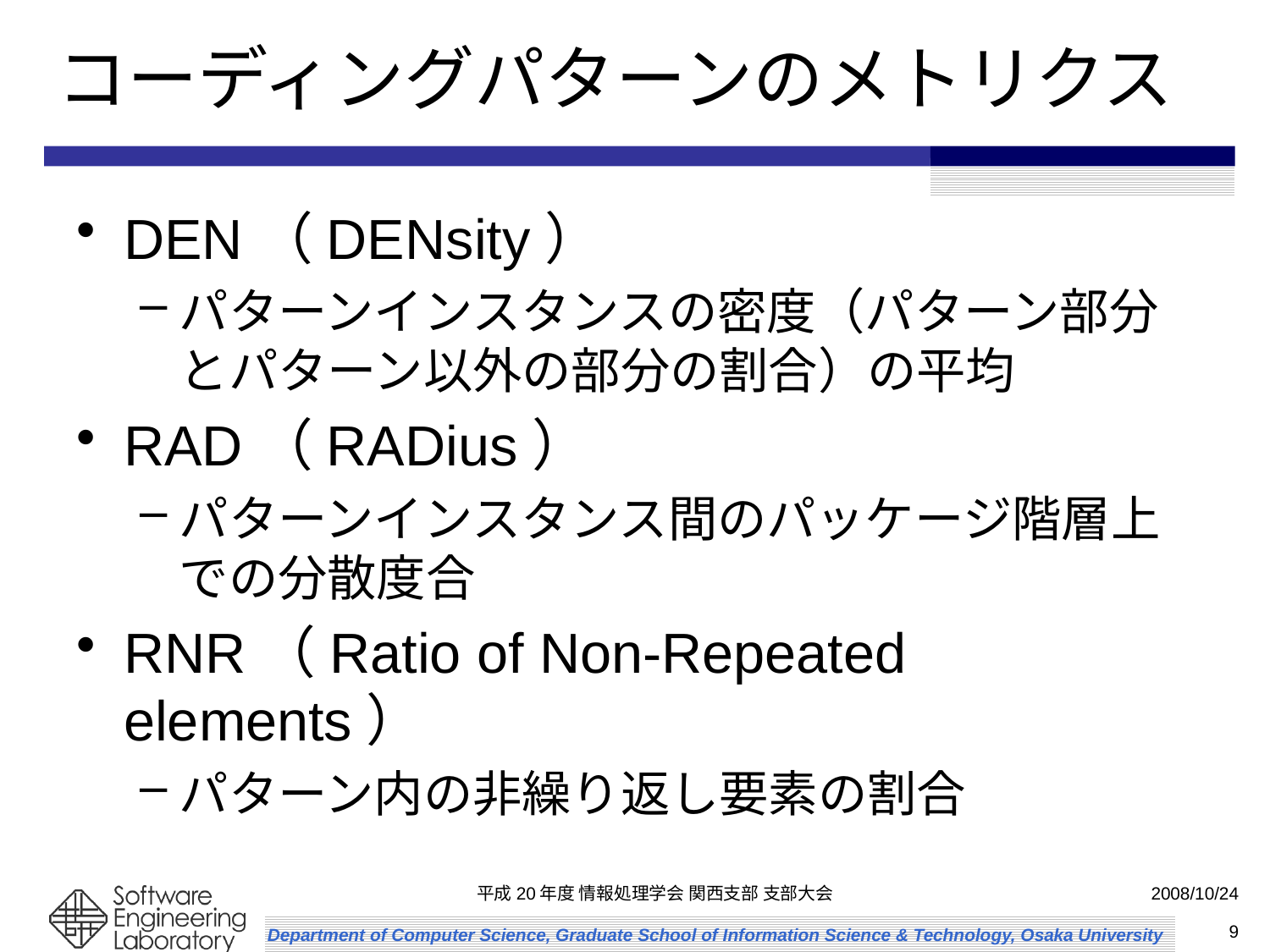

コーディングパターンのメトリクス
DEN（DENsity）
パターンインスタンスの密度（パターン部分とパターン以外の部分の割合）の平均
RAD（RADius）
パターンインスタンス間のパッケージ階層上での分散度合
RNR（Ratio of Non-Repeated elements）
パターン内の非繰り返し要素の割合

平成20年度 情報処理学会 関西支部 支部大会
2008/10/24
9